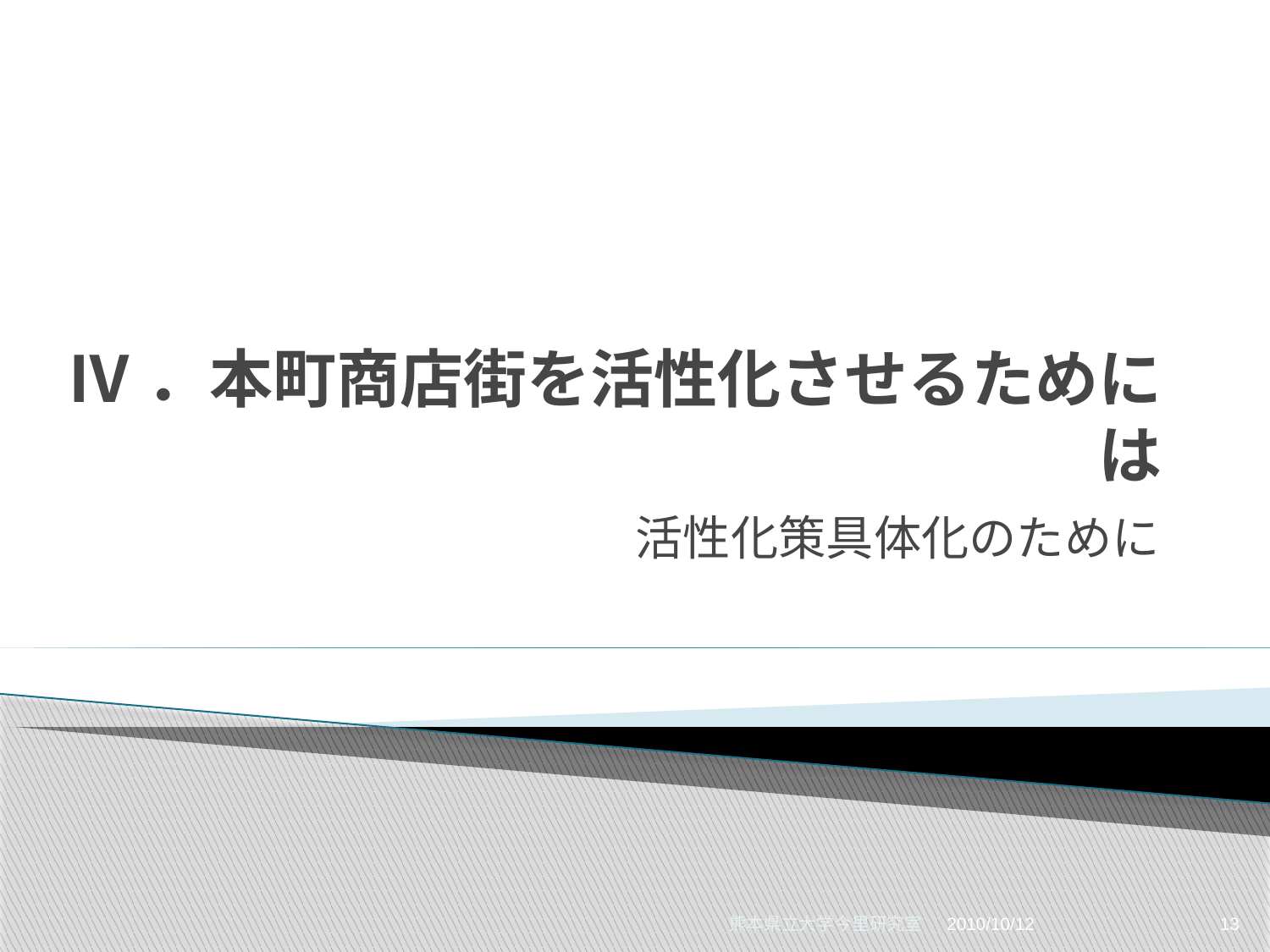

# Ⅳ．本町商店街を活性化させるためには
活性化策具体化のために
熊本県立大学今里研究室
2010/10/12
13